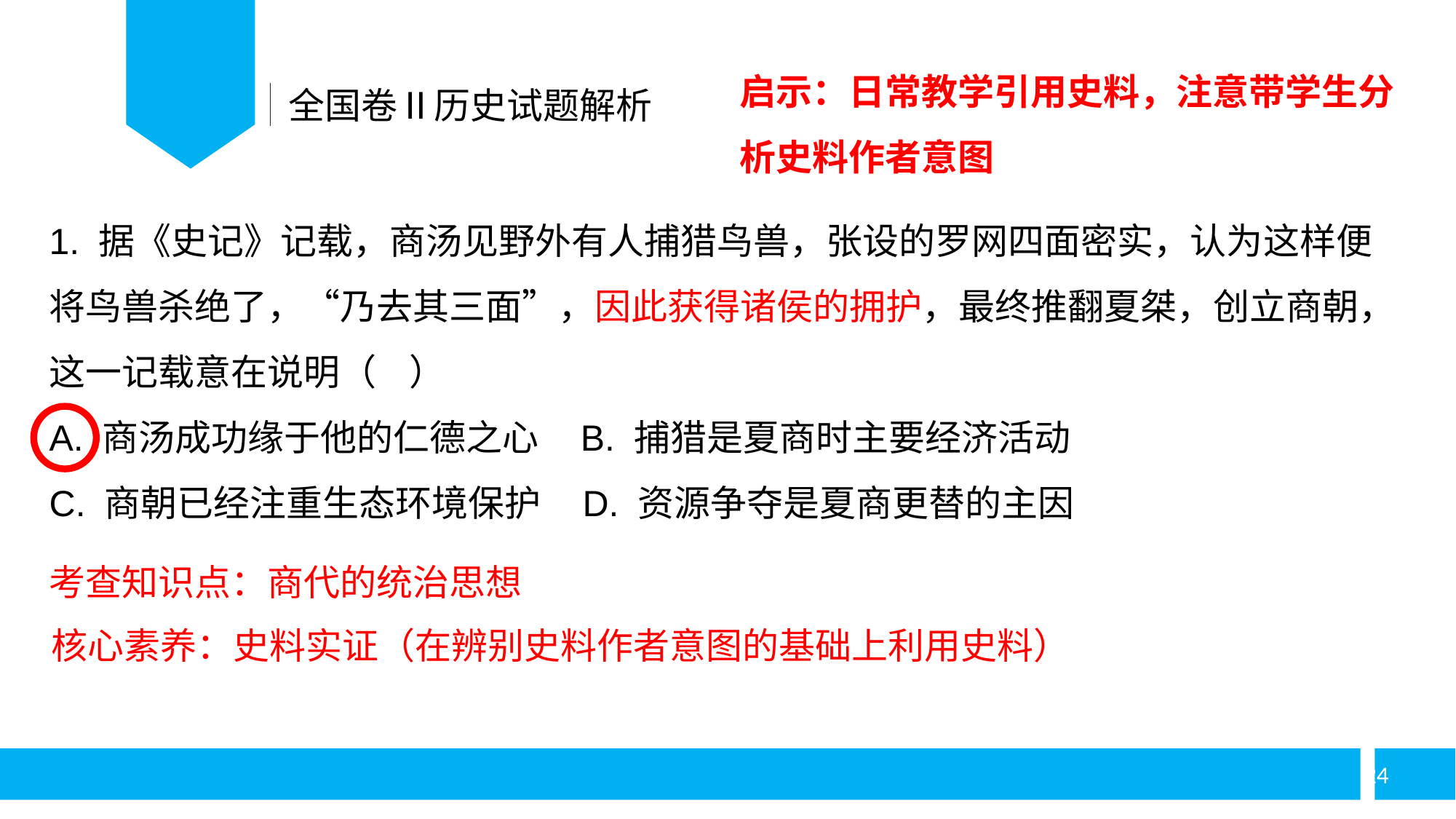

启示：日常教学引用史料，注意带学生分析史料作者意图
全国卷Ⅱ历史试题解析
1. 据《史记》记载，商汤见野外有人捕猎鸟兽，张设的罗网四面密实，认为这样便将鸟兽杀绝了，“乃去其三面”，因此获得诸侯的拥护，最终推翻夏桀，创立商朝，这一记载意在说明（    ）
A. 商汤成功缘于他的仁德之心    B. 捕猎是夏商时主要经济活动
C. 商朝已经注重生态环境保护    D. 资源争夺是夏商更替的主因

考查知识点：商代的统治思想
核心素养：史料实证（在辨别史料作者意图的基础上利用史料）